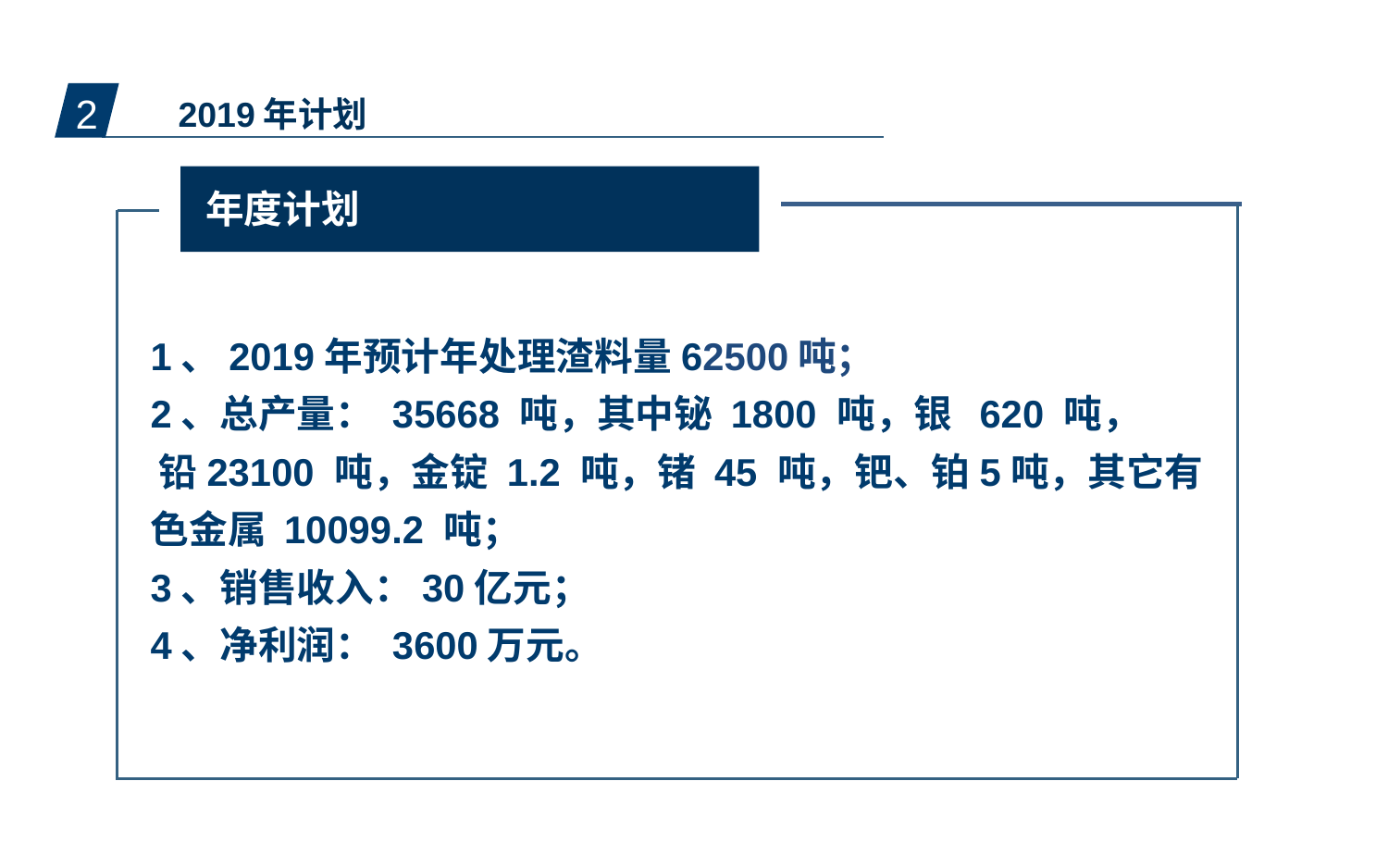

2

2
2019年计划

年度计划

1、2019年预计年处理渣料量62500吨；
2、总产量： 35668 吨，其中铋 1800 吨，银  620 吨，          铅23100 吨，金锭 1.2 吨，锗 45 吨，钯、铂5吨，其它有色金属 10099.2 吨；
3、销售收入：30亿元；
4、净利润： 3600万元。